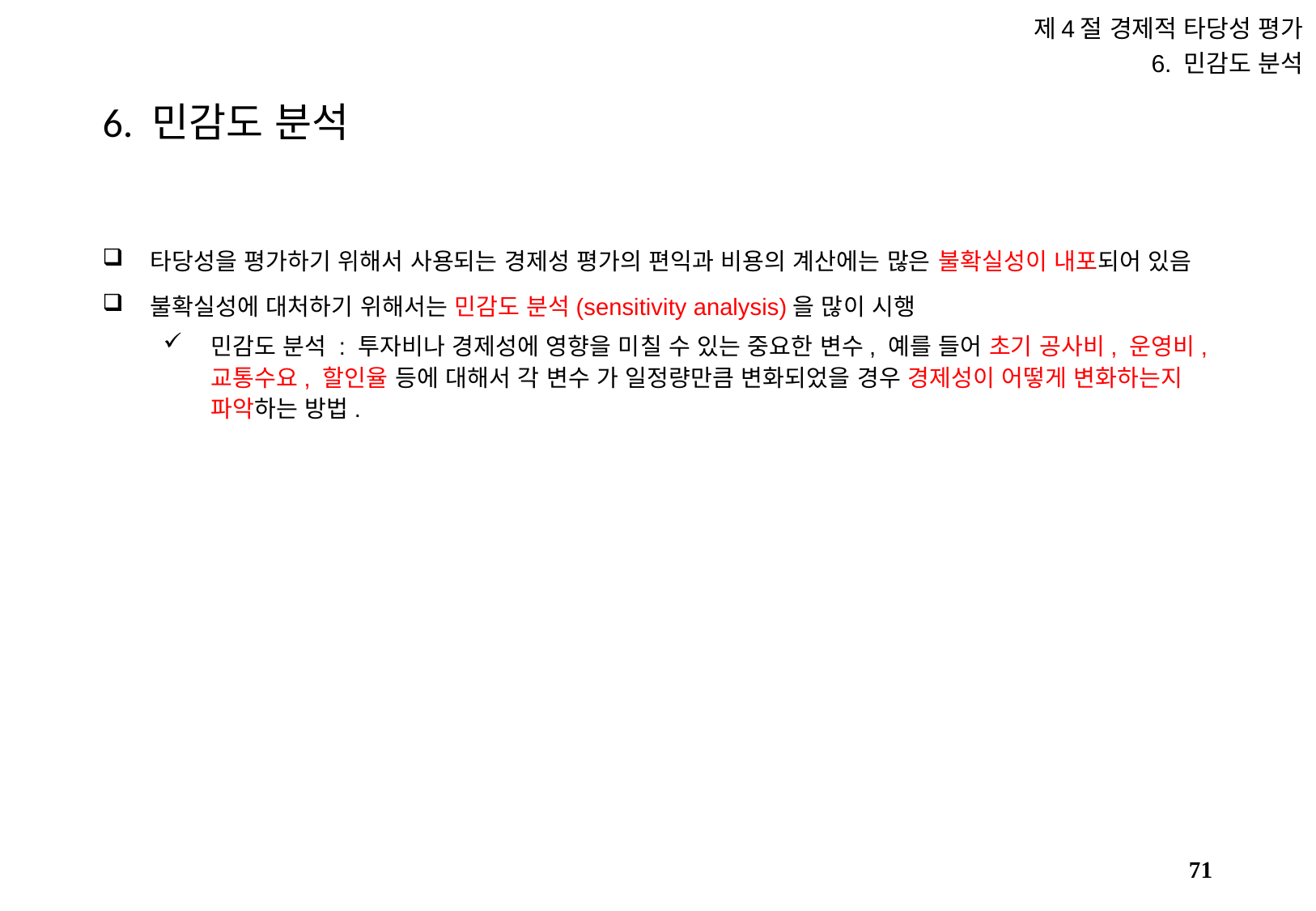

제4절 경제적 타당성 평가
6. 민감도 분석
# 6. 민감도 분석
타당성을 평가하기 위해서 사용되는 경제성 평가의 편익과 비용의 계산에는 많은 불확실성이 내포되어 있음
불확실성에 대처하기 위해서는 민감도 분석(sensitivity analysis)을 많이 시행
민감도 분석 : 투자비나 경제성에 영향을 미칠 수 있는 중요한 변수, 예를 들어 초기 공사비, 운영비, 교통수요, 할인율 등에 대해서 각 변수 가 일정량만큼 변화되었을 경우 경제성이 어떻게 변화하는지 파악하는 방법.
71